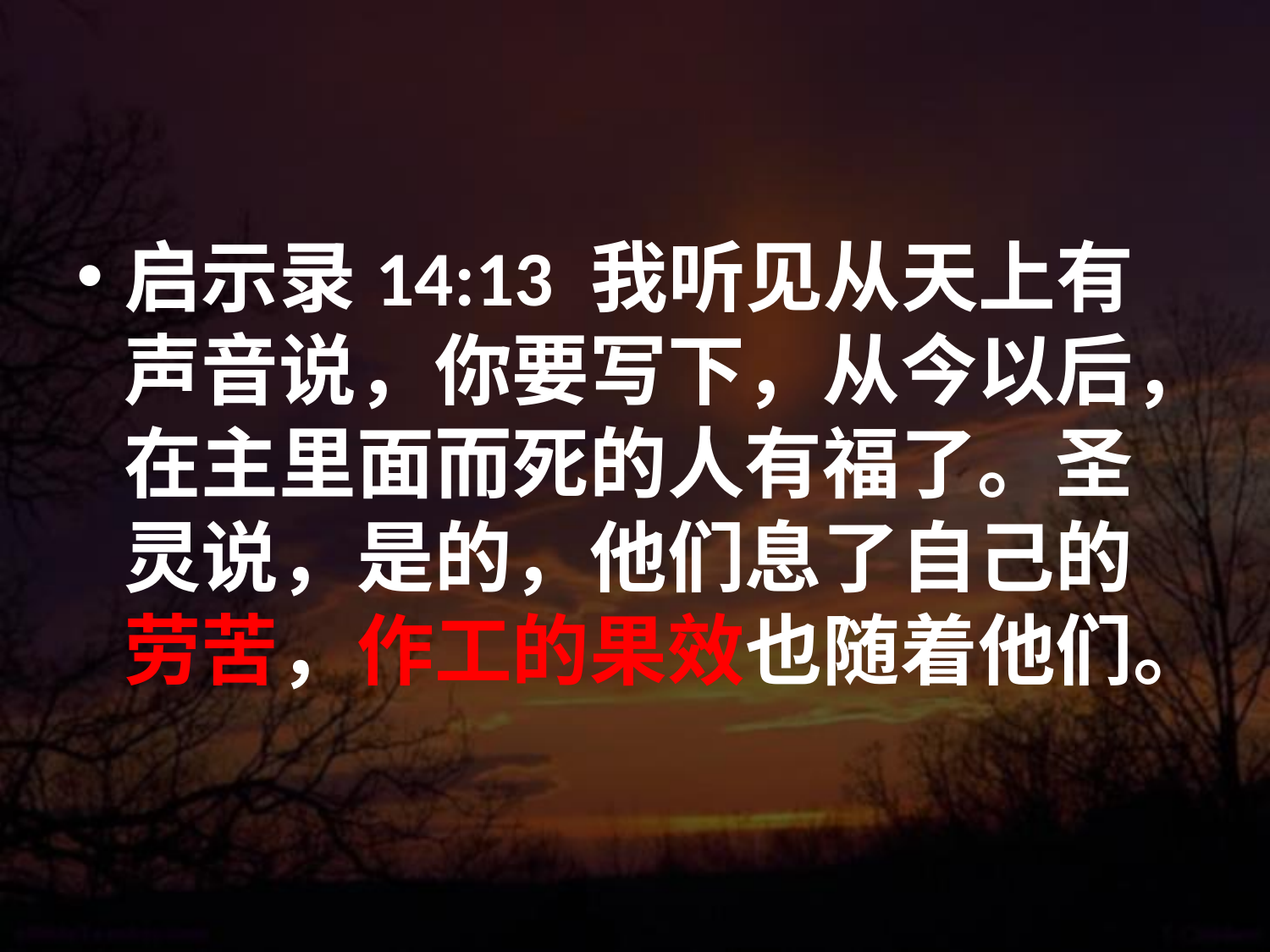

#
启示录14:13 我听见从天上有声音说，你要写下，从今以后，在主里面而死的人有福了。圣灵说，是的，他们息了自己的劳苦，作工的果效也随着他们。